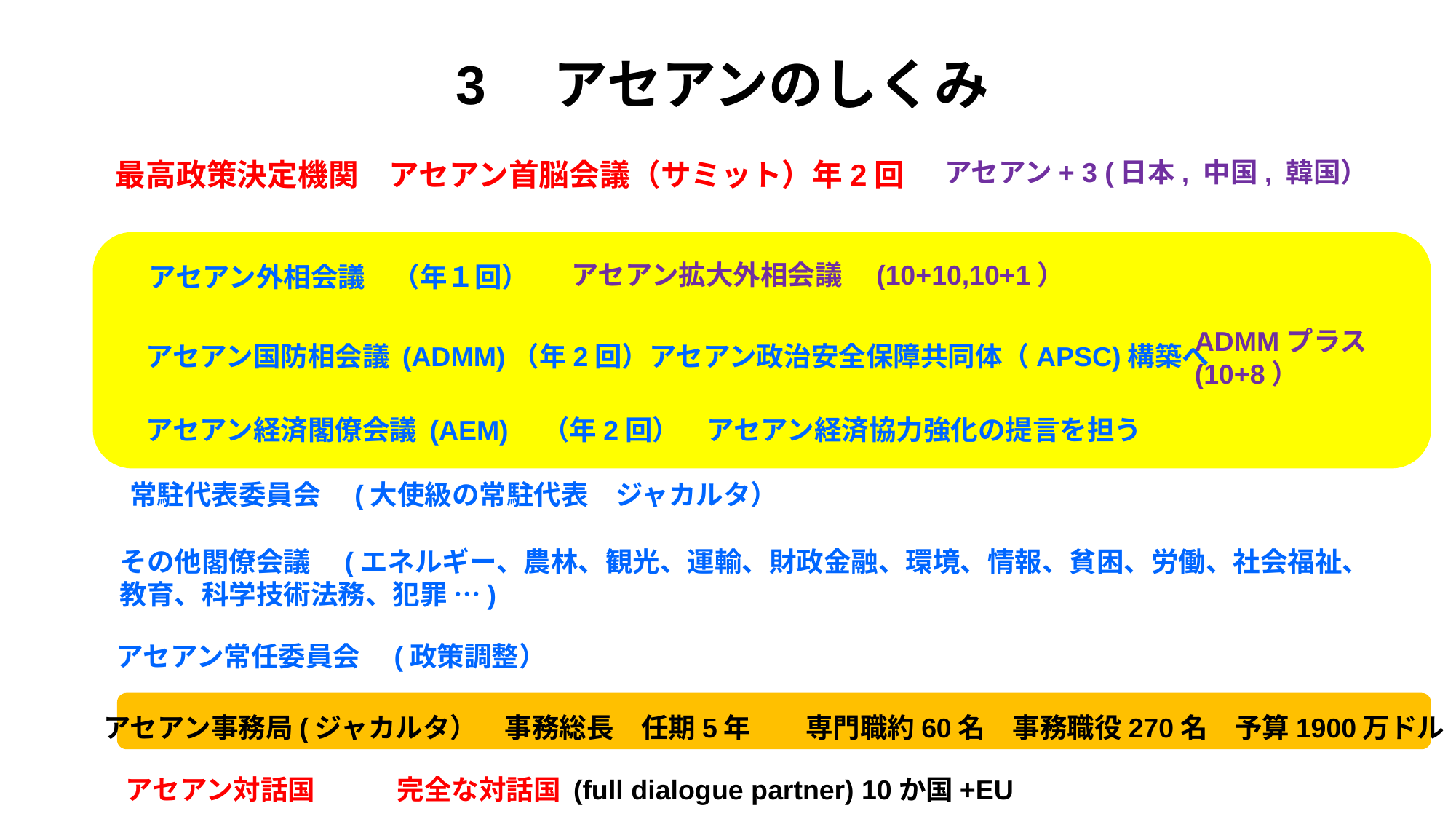

3　アセアンのしくみ
アセアン+ 3 (日本, 中国, 韓国）
　　最高政策決定機関　アセアン首脳会議（サミット）年2回

アセアン拡大外相会議　(10+10,10+1）
アセアン外相会議　（年１回）
ADMMプラス
(10+8）
アセアン国防相会議 (ADMM)（年2回）アセアン政治安全保障共同体（APSC)構築へ
アセアン経済閣僚会議 (AEM)　（年2回）　アセアン経済協力強化の提言を担う
常駐代表委員会　(大使級の常駐代表　ジャカルタ）
その他閣僚会議　(エネルギー、農林、観光、運輸、財政金融、環境、情報、貧困、労働、社会福祉、教育、科学技術法務、犯罪 …)
アセアン常任委員会　(政策調整）

アセアン事務局(ジャカルタ）　事務総長　任期5年　　専門職約60名　事務職役270名　予算1900万ドル
アセアン対話国　　　完全な対話国 (full dialogue partner) 10か国+EU